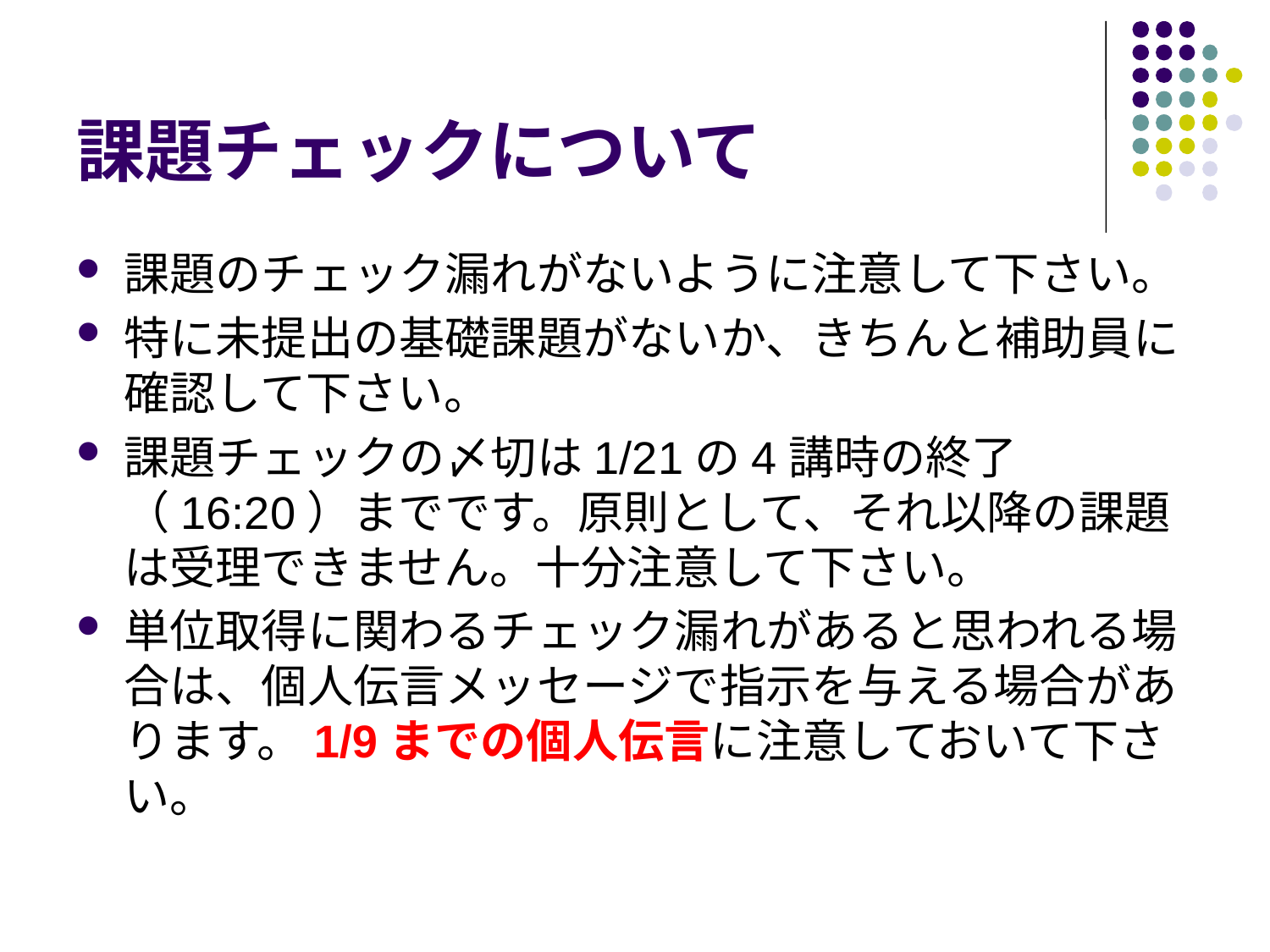

# 課題チェックについて
課題のチェック漏れがないように注意して下さい。
特に未提出の基礎課題がないか、きちんと補助員に確認して下さい。
課題チェックの〆切は1/21の4講時の終了（16:20）までです。原則として、それ以降の課題は受理できません。十分注意して下さい。
単位取得に関わるチェック漏れがあると思われる場合は、個人伝言メッセージで指示を与える場合があります。1/9までの個人伝言に注意しておいて下さい。